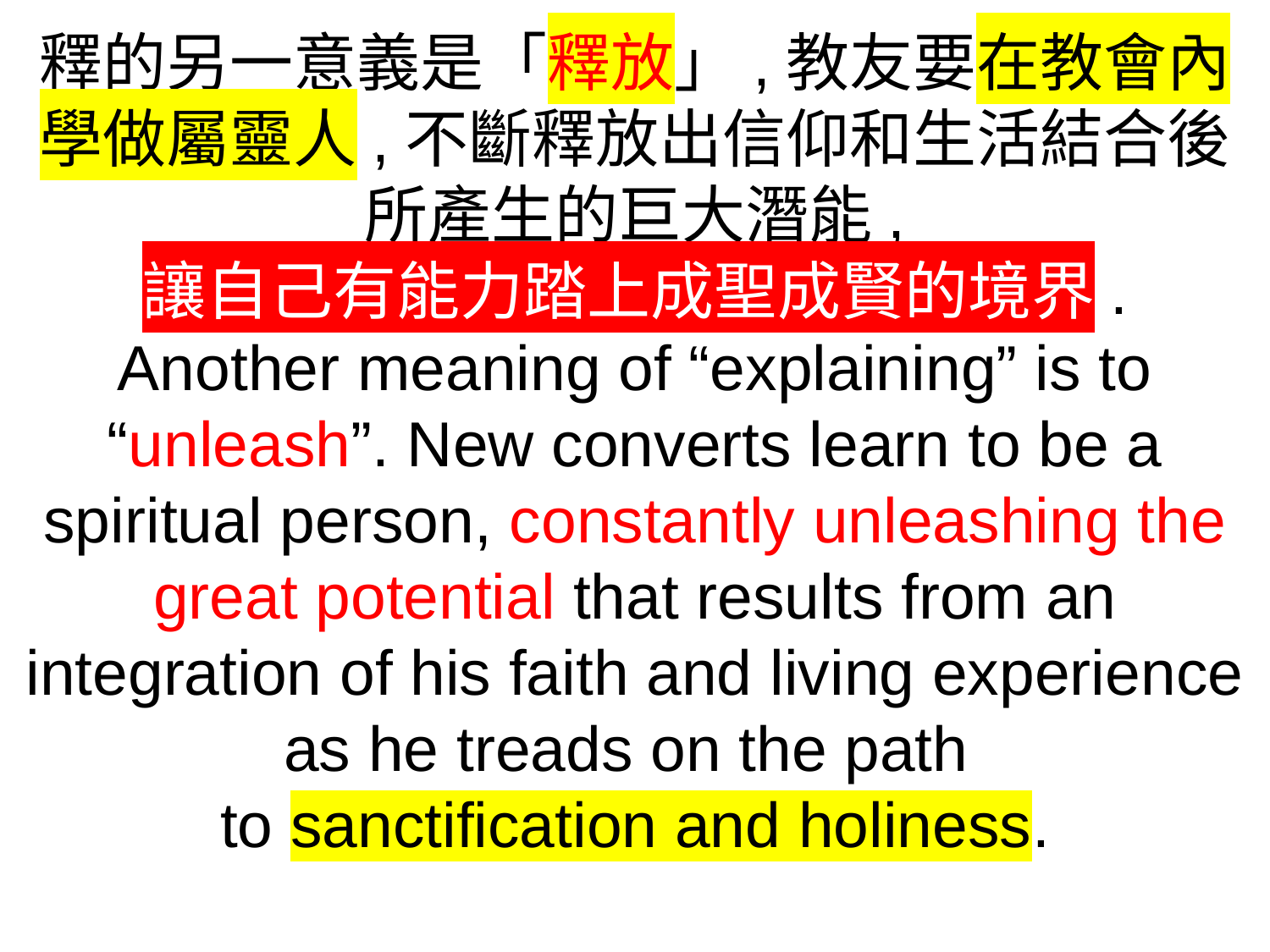

釋的另一意義是「釋放」,教友要在教會內學做屬靈人,不斷釋放出信仰和生活結合後
所產生的巨大潛能,
讓自己有能力踏上成聖成賢的境界.
Another meaning of “explaining” is to “unleash”. New converts learn to be a spiritual person, constantly unleashing the great potential that results from an integration of his faith and living experience as he treads on the path
to sanctification and holiness.